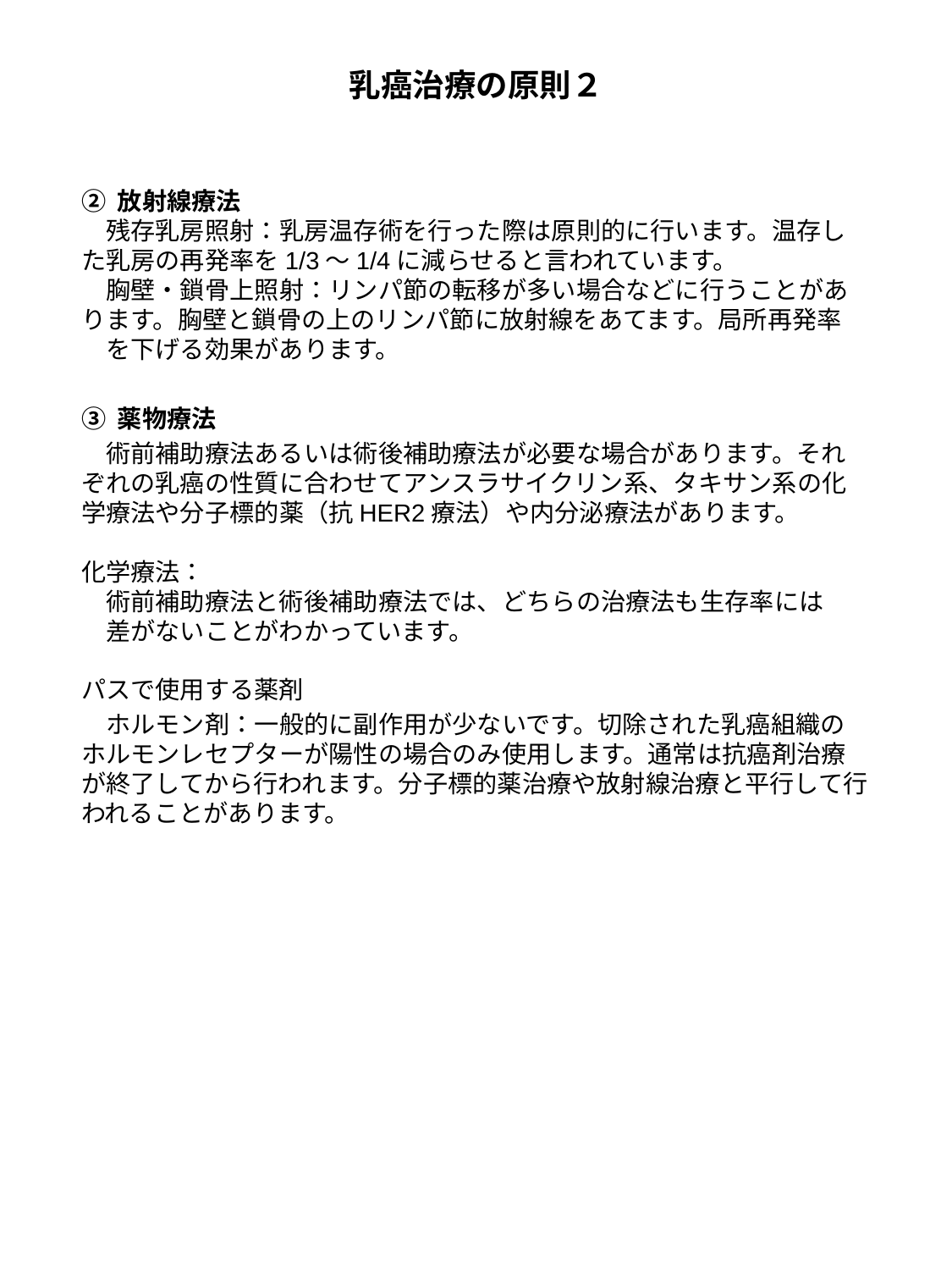

# 乳癌治療の原則２
② 放射線療法
　残存乳房照射：乳房温存術を行った際は原則的に行います。温存した乳房の再発率を1/3～1/4に減らせると言われています。
　胸壁・鎖骨上照射：リンパ節の転移が多い場合などに行うことがあります。胸壁と鎖骨の上のリンパ節に放射線をあてます。局所再発率　　を下げる効果があります。

③ 薬物療法
　術前補助療法あるいは術後補助療法が必要な場合があります。それぞれの乳癌の性質に合わせてアンスラサイクリン系、タキサン系の化学療法や分子標的薬（抗HER2療法）や内分泌療法があります。

化学療法：
　術前補助療法と術後補助療法では、どちらの治療法も生存率には　　差がないことがわかっています。

パスで使用する薬剤
　ホルモン剤：一般的に副作用が少ないです。切除された乳癌組織の　ホルモンレセプターが陽性の場合のみ使用します。通常は抗癌剤治療が終了してから行われます。分子標的薬治療や放射線治療と平行して行われることがあります。